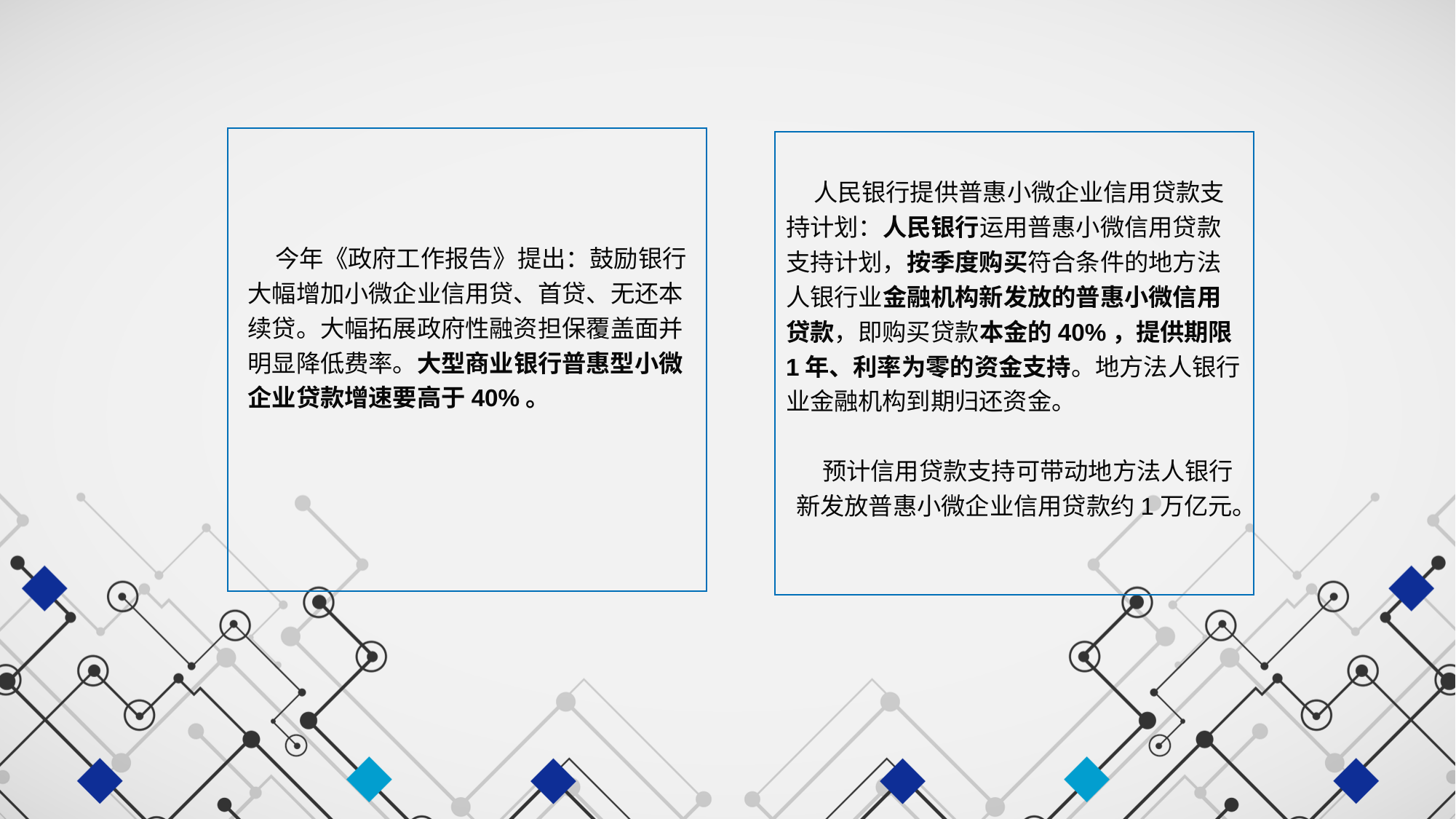

今年《政府工作报告》提出：鼓励银行大幅增加小微企业信用贷、首贷、无还本续贷。大幅拓展政府性融资担保覆盖面并明显降低费率。大型商业银行普惠型小微企业贷款增速要高于40%。

    人民银行提供普惠小微企业信用贷款支持计划：人民银行运用普惠小微信用贷款支持计划，按季度购买符合条件的地方法人银行业金融机构新发放的普惠小微信用贷款，即购买贷款本金的40%，提供期限1年、利率为零的资金支持。地方法人银行业金融机构到期归还资金。

    预计信用贷款支持可带动地方法人银行新发放普惠小微企业信用贷款约1万亿元。